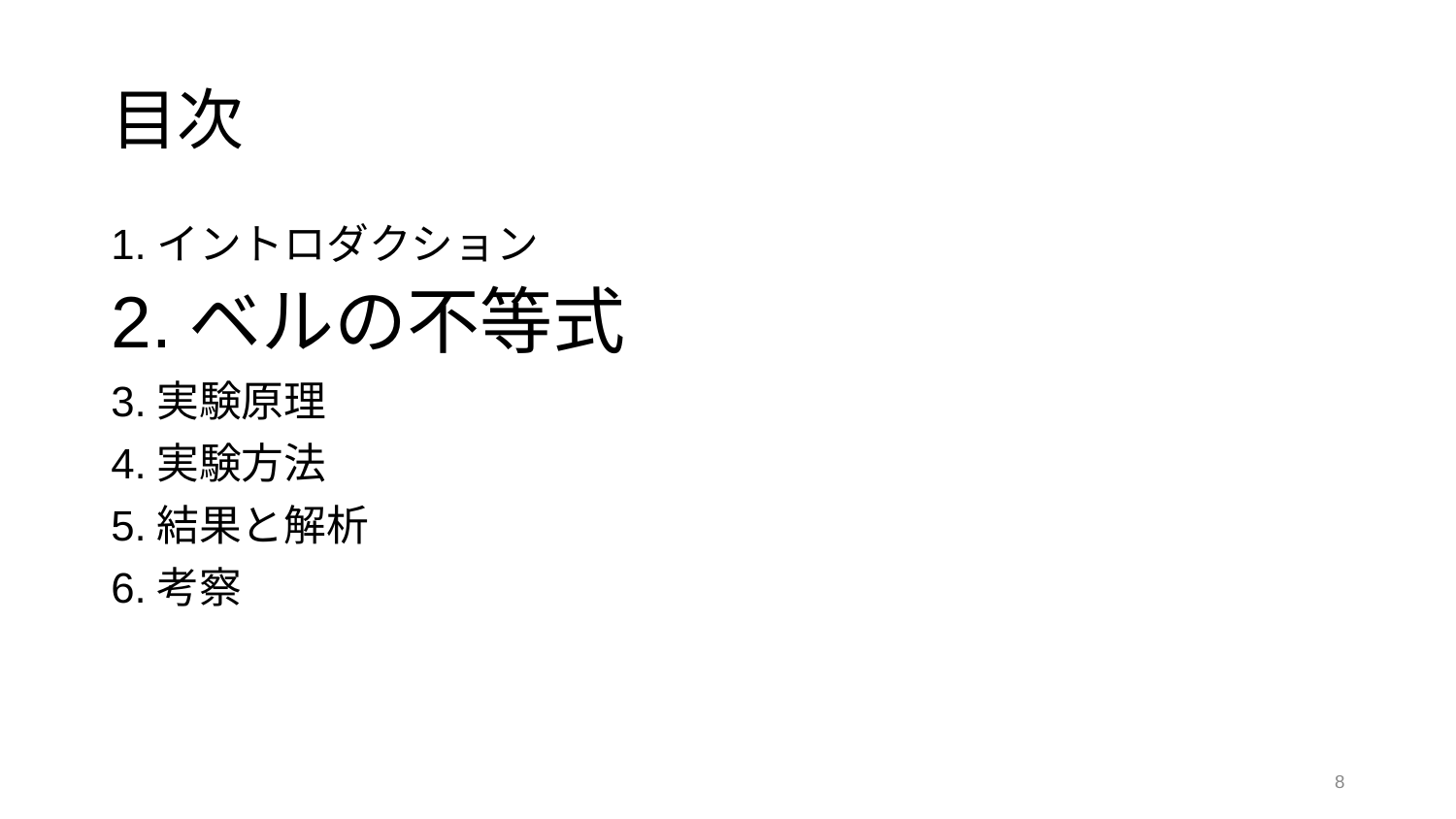

# 目次
1.イントロダクション
2.ベルの不等式
3.実験原理
4.実験方法
5.結果と解析
6.考察
8